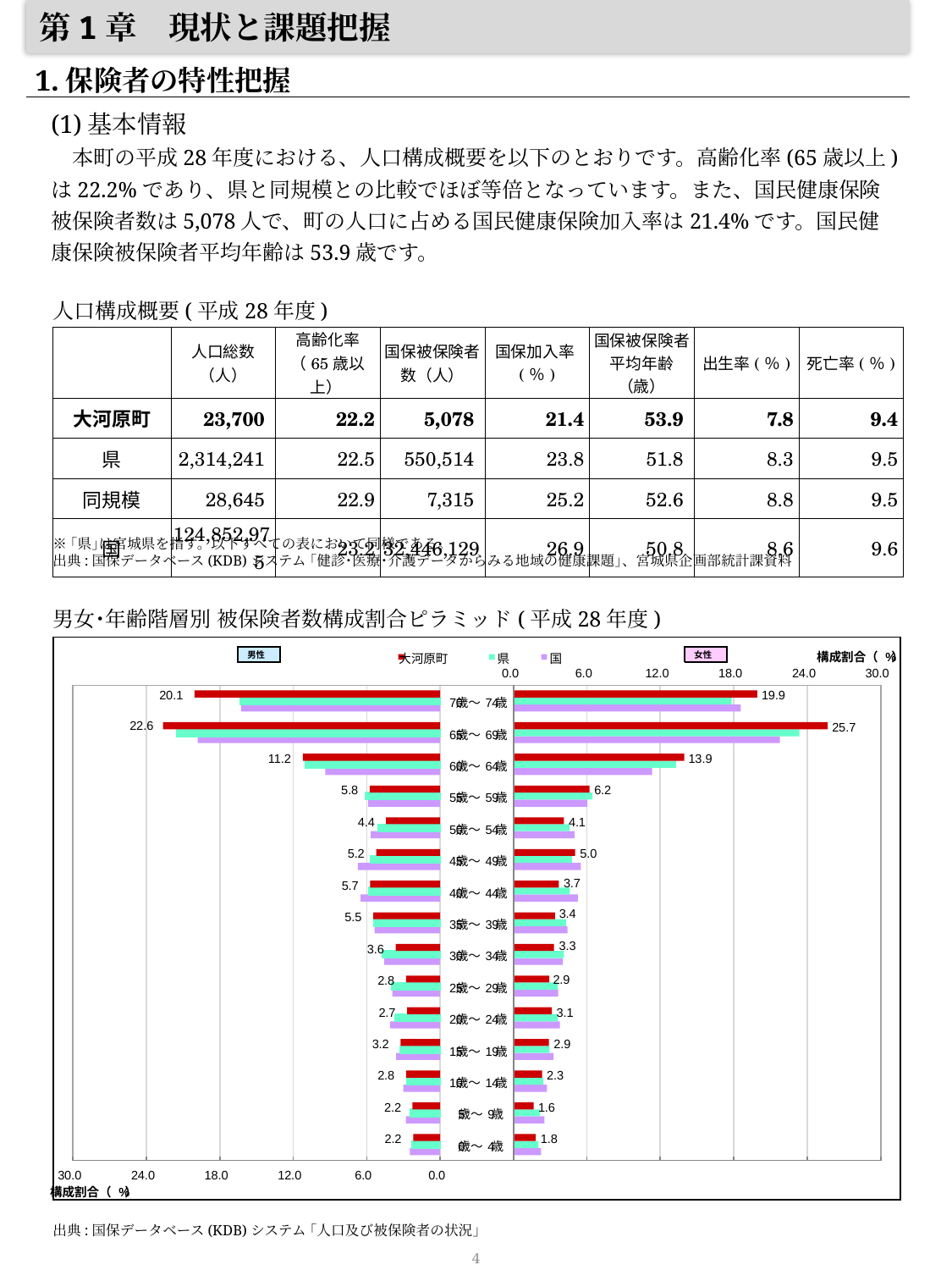

第1章　現状と課題把握
1.保険者の特性把握
(1)基本情報
　本町の平成28年度における、人口構成概要を以下のとおりです。高齢化率(65歳以上)は22.2%であり、県と同規模との比較でほぼ等倍となっています。また、国民健康保険被保険者数は5,078人で、町の人口に占める国民健康保険加入率は21.4%です。国民健康保険被保険者平均年齢は53.9歳です。

人口構成概要(平成28年度)
|  | 人口総数（人） | 高齢化率 （65歳以上） | 国保被保険者数（人） | 国保加入率(％) | 国保被保険者 平均年齢（歳） | 出生率(％) | 死亡率(％) |
| --- | --- | --- | --- | --- | --- | --- | --- |
| 大河原町 | 23,700 | 22.2 | 5,078 | 21.4 | 53.9 | 7.8 | 9.4 |
| 県 | 2,314,241 | 22.5 | 550,514 | 23.8 | 51.8 | 8.3 | 9.5 |
| 同規模 | 28,645 | 22.9 | 7,315 | 25.2 | 52.6 | 8.8 | 9.5 |
| 国 | 124,852,975 | 23.2 | 32,446,129 | 26.9 | 50.8 | 8.6 | 9.6 |
※｢県｣は宮城県を指す。以下すべての表において同様である。
出典:国保データベース(KDB)システム ｢健診･医療･介護データからみる地域の健康課題｣、宮城県企画部統計課資料
男女･年齢階層別 被保険者数構成割合ピラミッド(平成28年度)

構成割合（
%
）
男性
女性
大河原町
県
国

0.0
6.0
12.0
18.0
24.0
30.0

20.1
19.9

70
歳～
74
歳

22.6
25.7
65
歳～
69
歳

11.2
13.9
60
歳～
64
歳

5.8
6.2
55
歳～
59
歳

4.4
4.1
50
歳～
54
歳

5.2
5.0
45
歳～
49
歳

3.7
5.7
40
歳～
44
歳

3.4
5.5
35
歳～
39
歳

3.3
3.6
30
歳～
34
歳

2.9
2.8
25
歳～
29
歳

2.7
3.1
20
歳～
24
歳

3.2
2.9
15
歳～
19
歳

2.8
2.3
10
歳～
14
歳

2.2
1.6
5
歳～
9
歳

2.2
1.8
0
歳～
4
歳

30.0
24.0
18.0
12.0
6.0
0.0
構成割合（
%
）
出典:国保データベース(KDB)システム ｢人口及び被保険者の状況｣
4